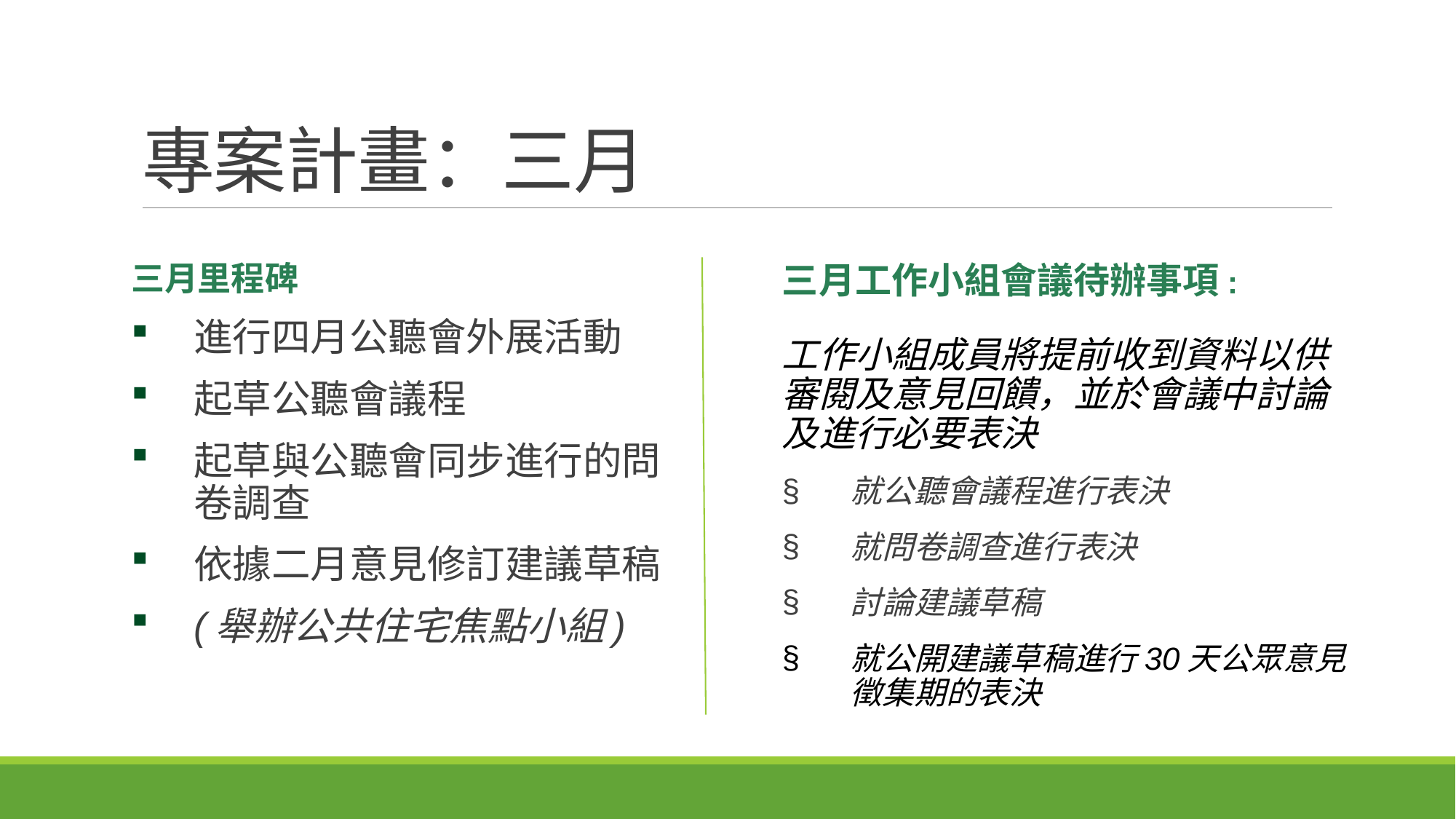

# 專案計畫：三月
三月里程碑
進行四月公聽會外展活動
起草公聽會議程
起草與公聽會同步進行的問卷調查
依據二月意見修訂建議草稿
(舉辦公共住宅焦點小組)

三月工作小組會議待辦事項: 
工作小組成員將提前收到資料以供審閱及意見回饋，並於會議中討論及進行必要表決
就公聽會議程進行表決
就問卷調查進行表決
討論建議草稿
就公開建議草稿進行30天公眾意見徵集期的表決